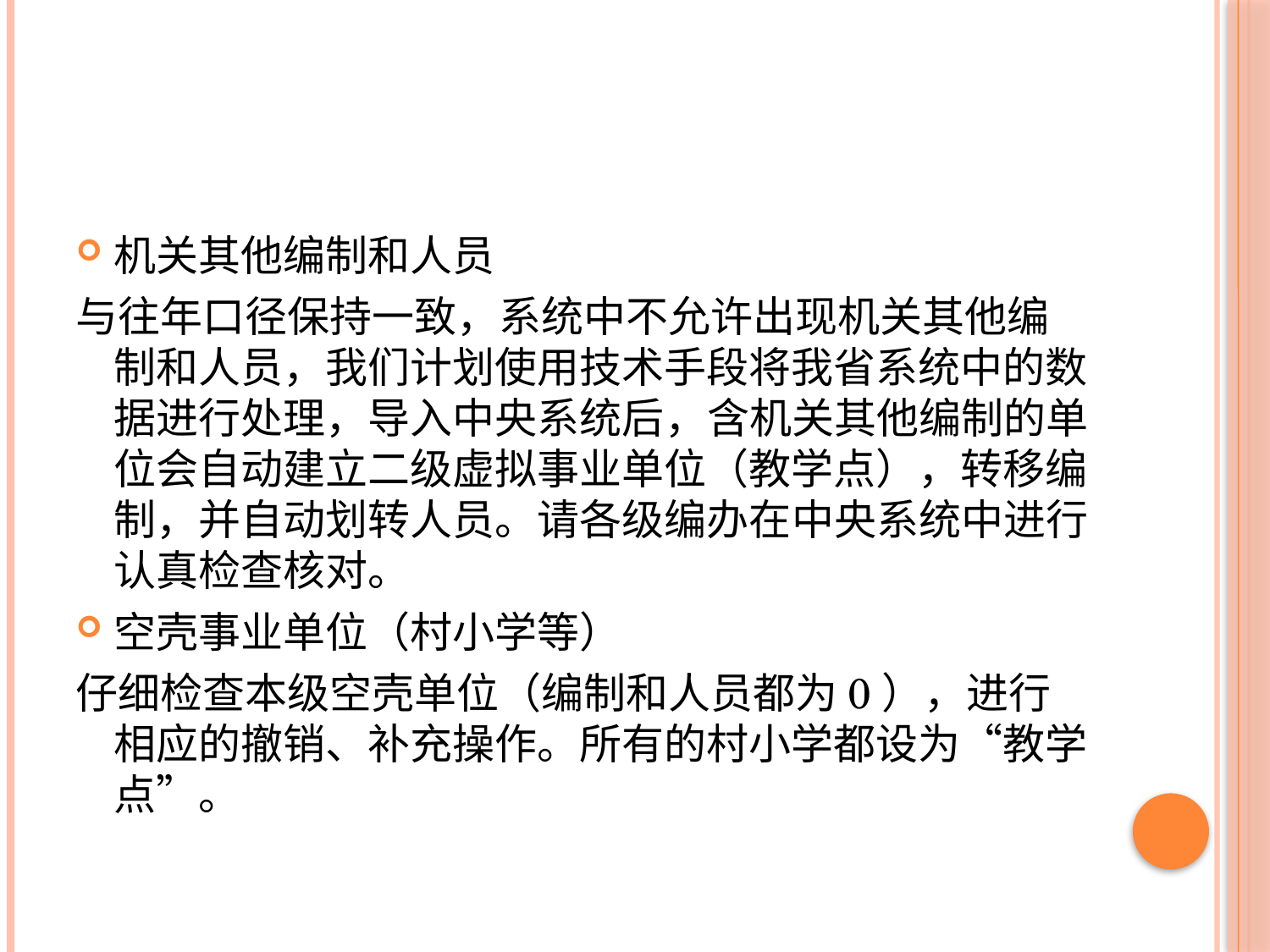

#
机关其他编制和人员
与往年口径保持一致，系统中不允许出现机关其他编制和人员，我们计划使用技术手段将我省系统中的数据进行处理，导入中央系统后，含机关其他编制的单位会自动建立二级虚拟事业单位（教学点），转移编制，并自动划转人员。请各级编办在中央系统中进行认真检查核对。
空壳事业单位（村小学等）
仔细检查本级空壳单位（编制和人员都为0），进行相应的撤销、补充操作。所有的村小学都设为“教学点”。